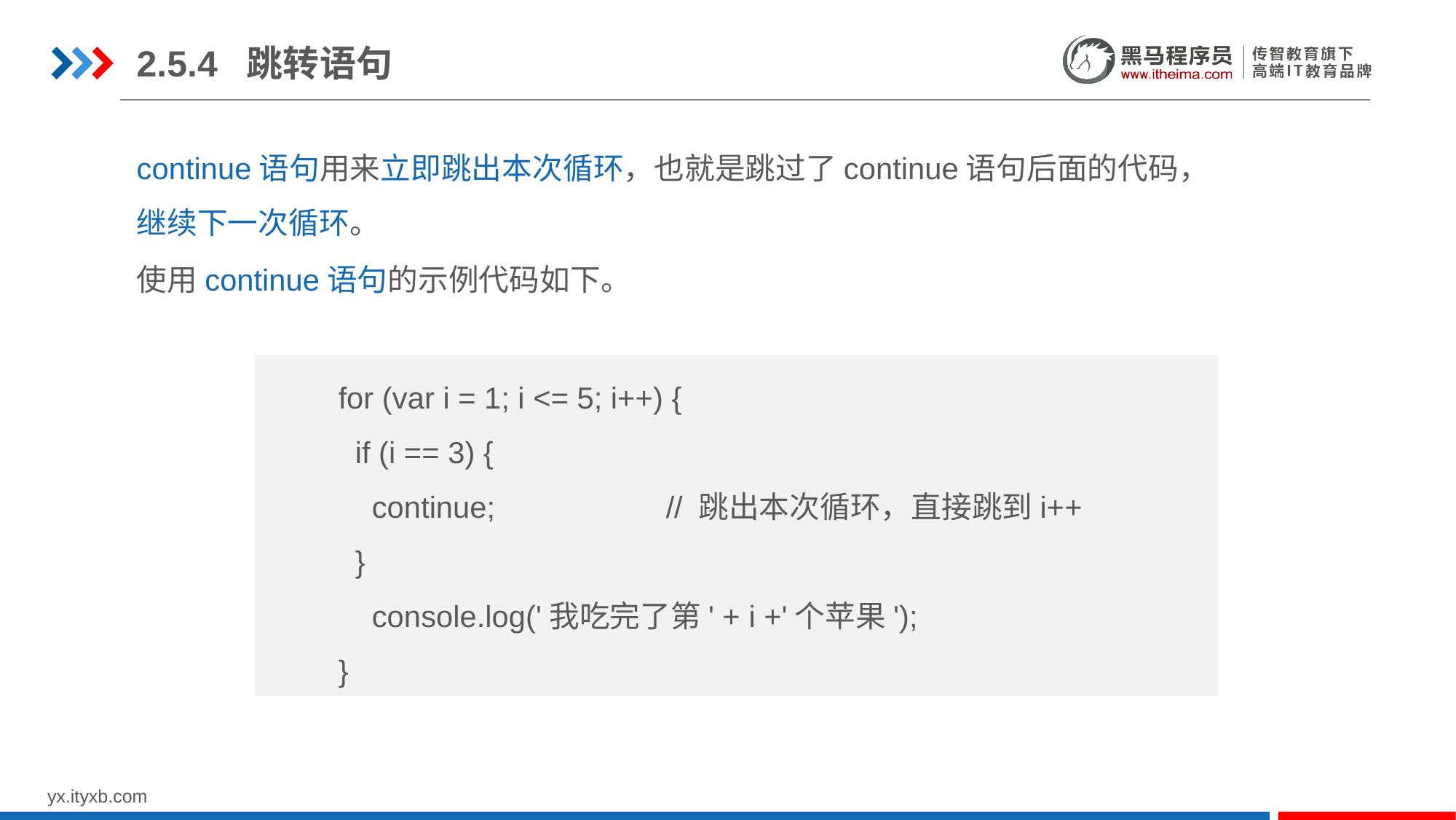

2.5.4  跳转语句
continue语句用来立即跳出本次循环，也就是跳过了continue语句后面的代码，继续下一次循环。
使用continue语句的示例代码如下。
for (var i = 1; i <= 5; i++) {
  if (i == 3) {
    continue;		// 跳出本次循环，直接跳到i++
  }
    console.log('我吃完了第' + i +'个苹果');
}